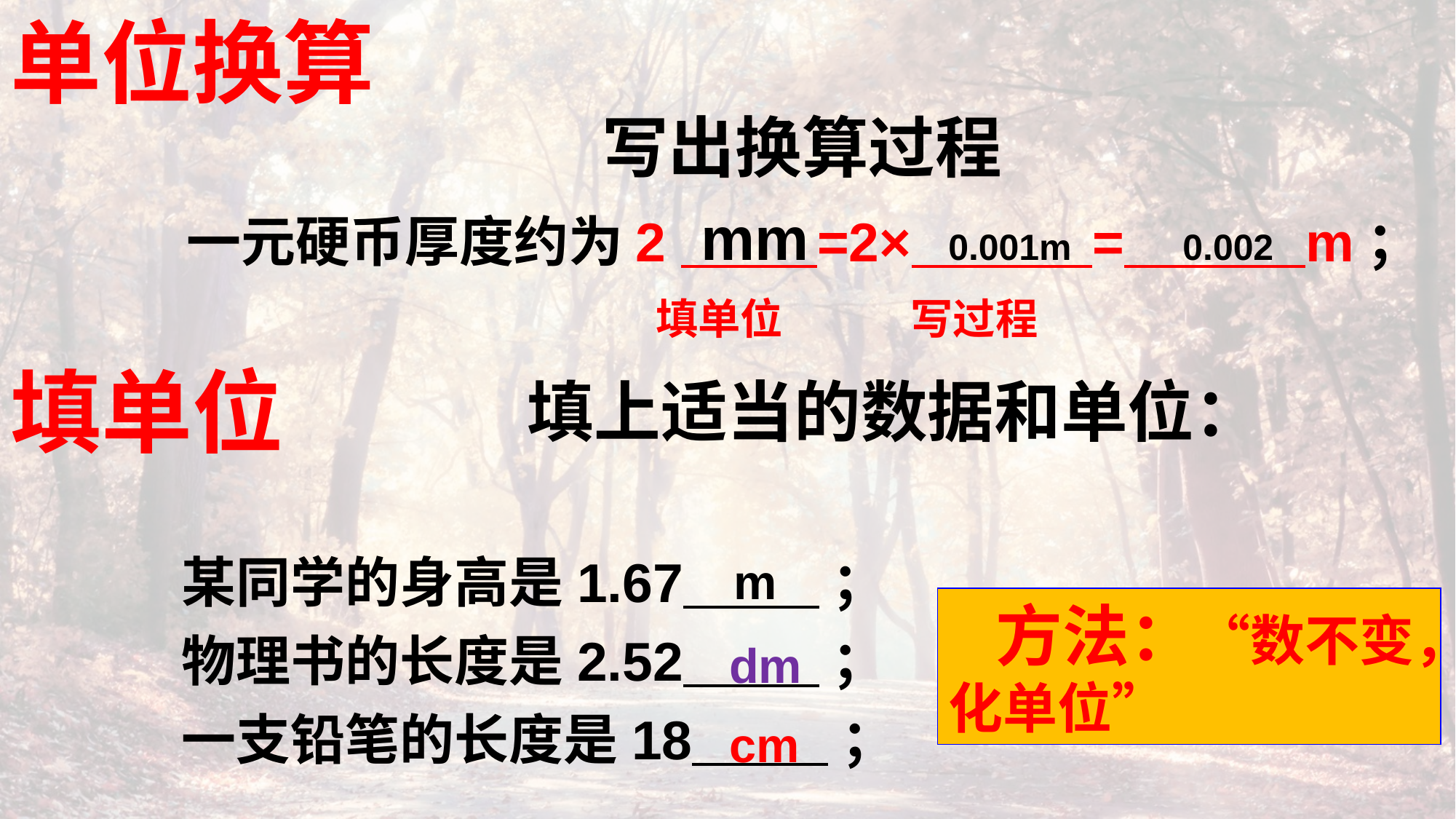

单位换算
写出换算过程
mm
一元硬币厚度约为2          =2×            =            m；
0.001m
0.002
填单位
写过程
填单位
填上适当的数据和单位：
某同学的身高是1.67         ；
物理书的长度是2.52         ；
一支铅笔的长度是18         ；
m
方法：“数不变，化单位”
dm
cm